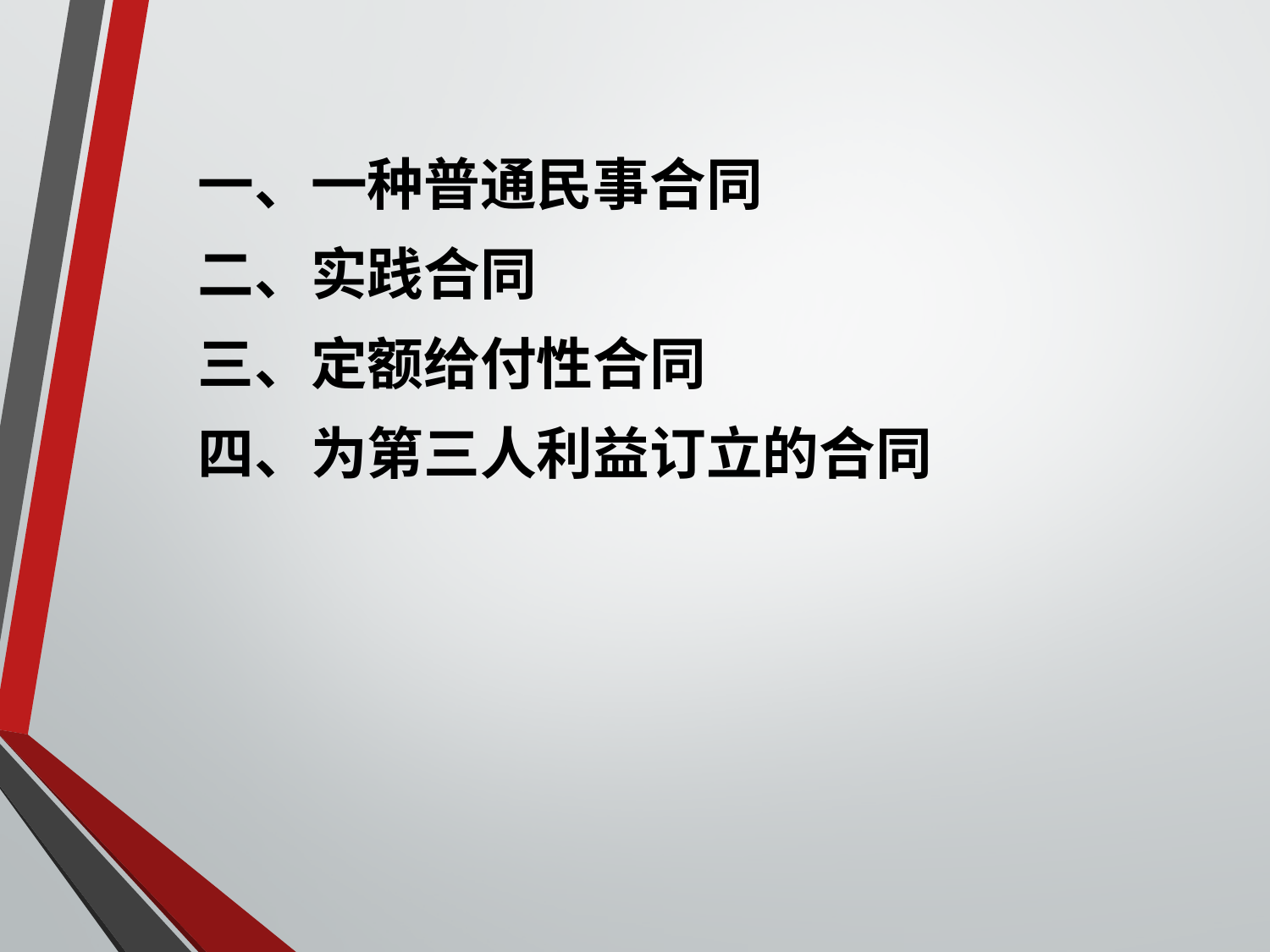

一、一种普通民事合同
二、实践合同
三、定额给付性合同
四、为第三人利益订立的合同